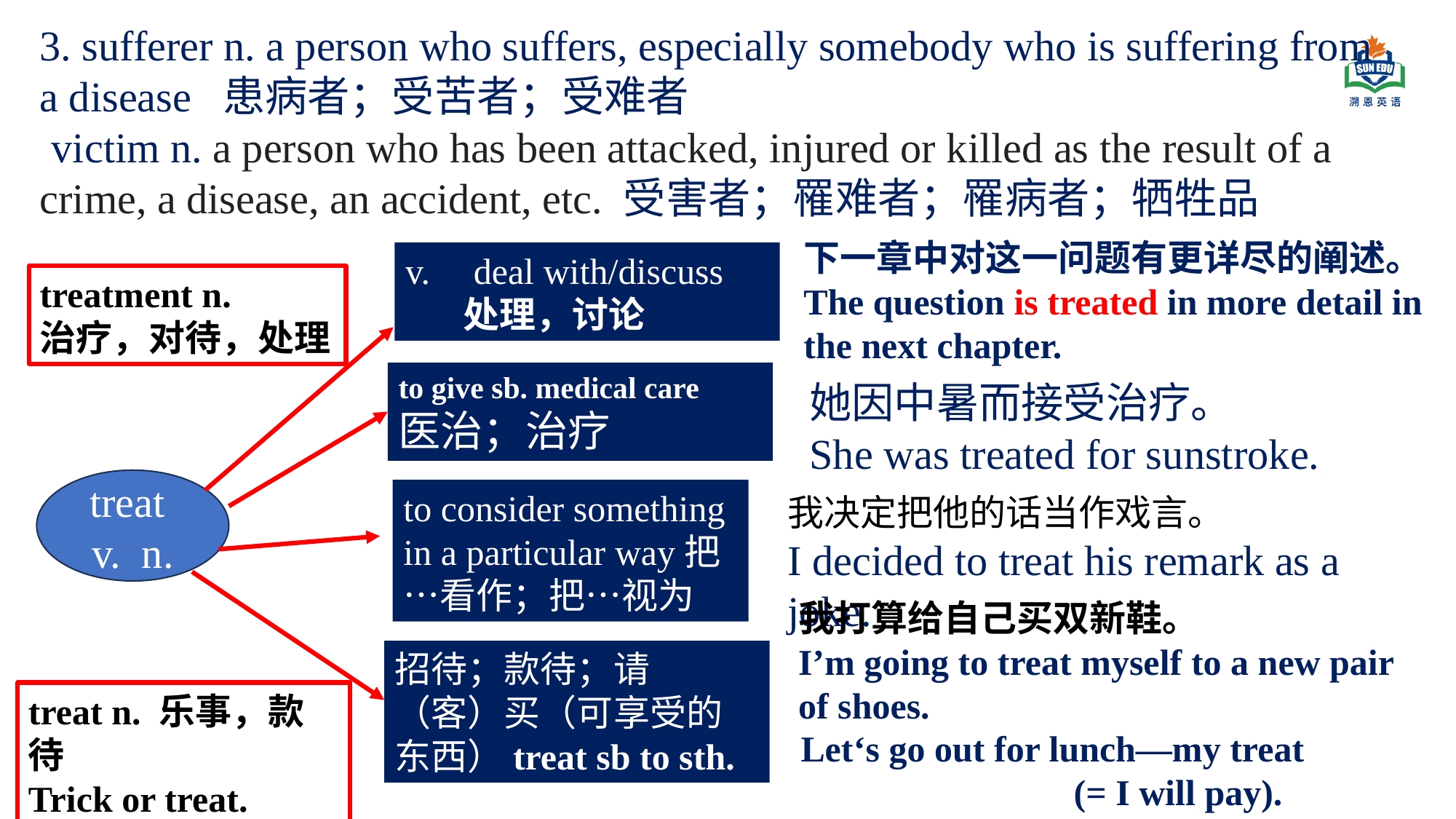

3. sufferer n. a person who suffers, especially somebody who is suffering from a disease  患病者；受苦者；受难者
 victim n. a person who has been attacked, injured or killed as the result of a crime, a disease, an accident, etc. 受害者；罹难者；罹病者；牺牲品
下一章中对这一问题有更详尽的阐述。
The question is treated in more detail in the next chapter.
deal with/discuss
      处理，讨论
treatment n.
治疗，对待，处理
to give sb. medical care
医治；治疗
她因中暑而接受治疗。
She was treated for sunstroke.
treat
v.  n.
to consider something in a particular way把…看作；把…视为
我决定把他的话当作戏言。
I decided to treat his remark as a joke.
我打算给自己买双新鞋。
I’m going to treat myself to a new pair of shoes.
招待；款待；请（客）买（可享受的东西）treat sb to sth.
treat n. 乐事，款待
Trick or treat.
不给糖就捣乱。
Let‘s go out for lunch—my treat
                              (= I will pay).